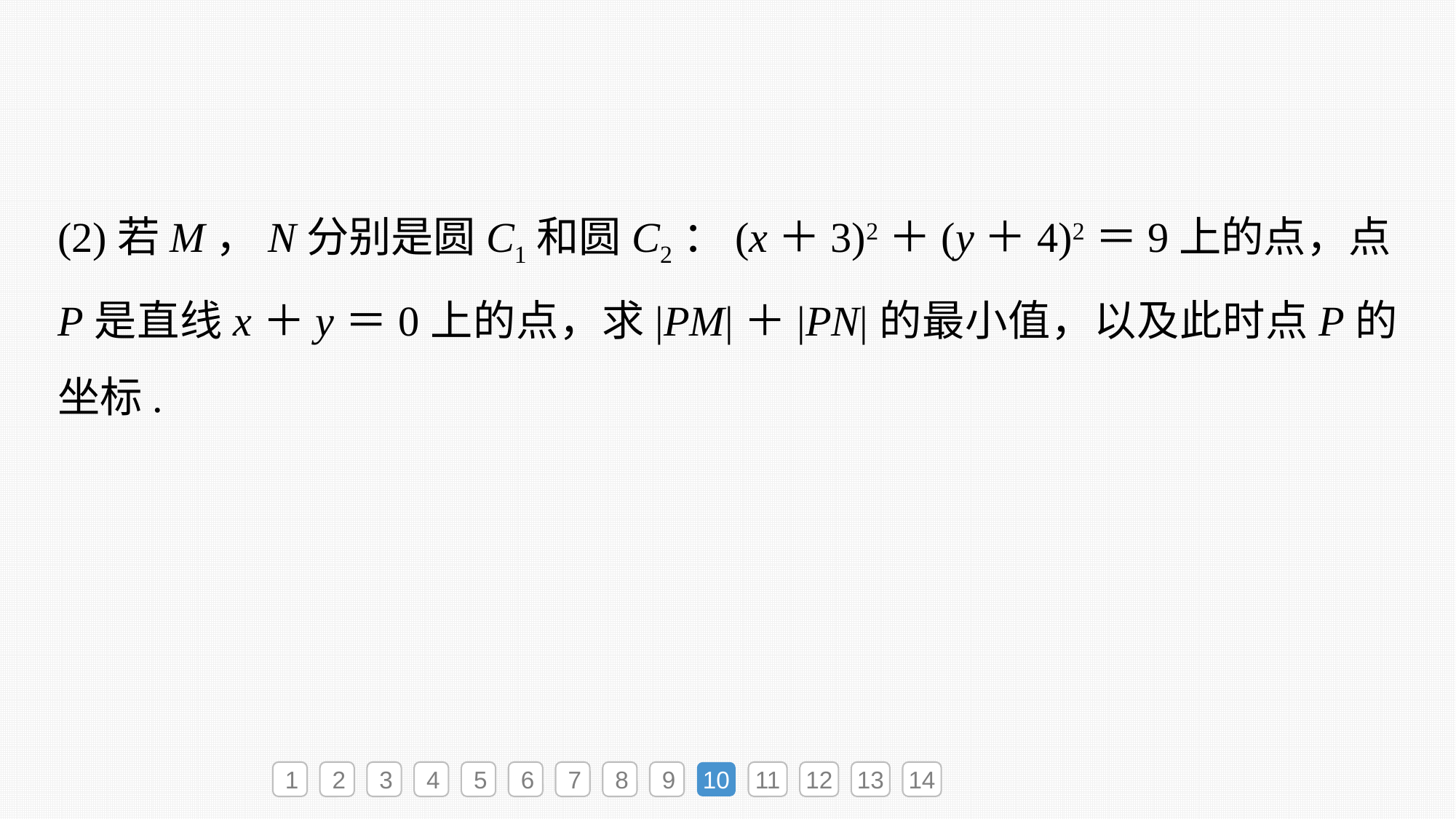

(2)若M，N分别是圆C1和圆C2：(x＋3)2＋(y＋4)2＝9上的点，点P是直线x＋y＝0上的点，求|PM|＋|PN|的最小值，以及此时点P的坐标.
1
2
3
4
5
6
7
8
9
10
11
12
13
14